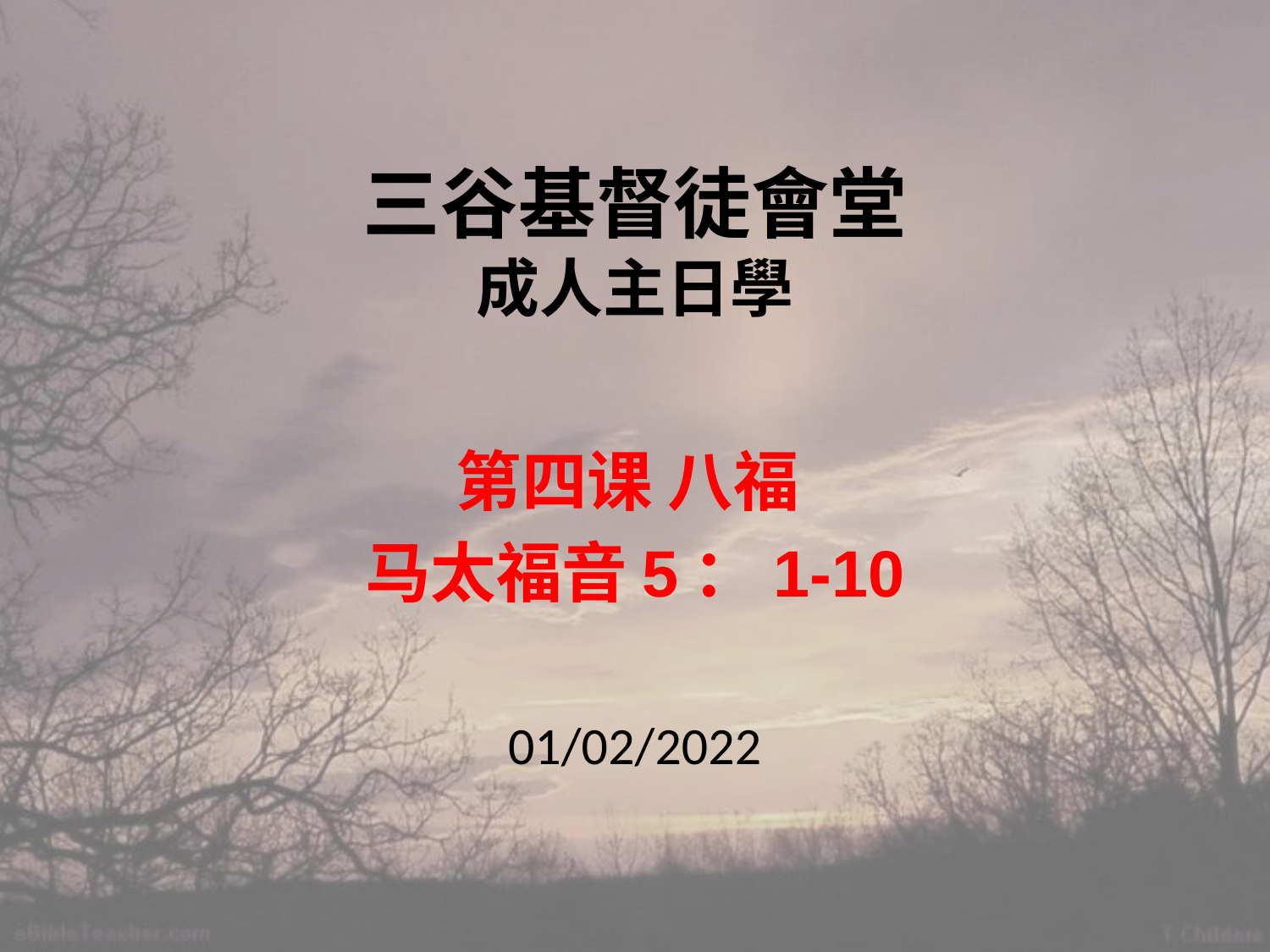

# 三谷基督徒會堂 成人主日學
第四课 八福
马太福音5：1-10

01/02/2022